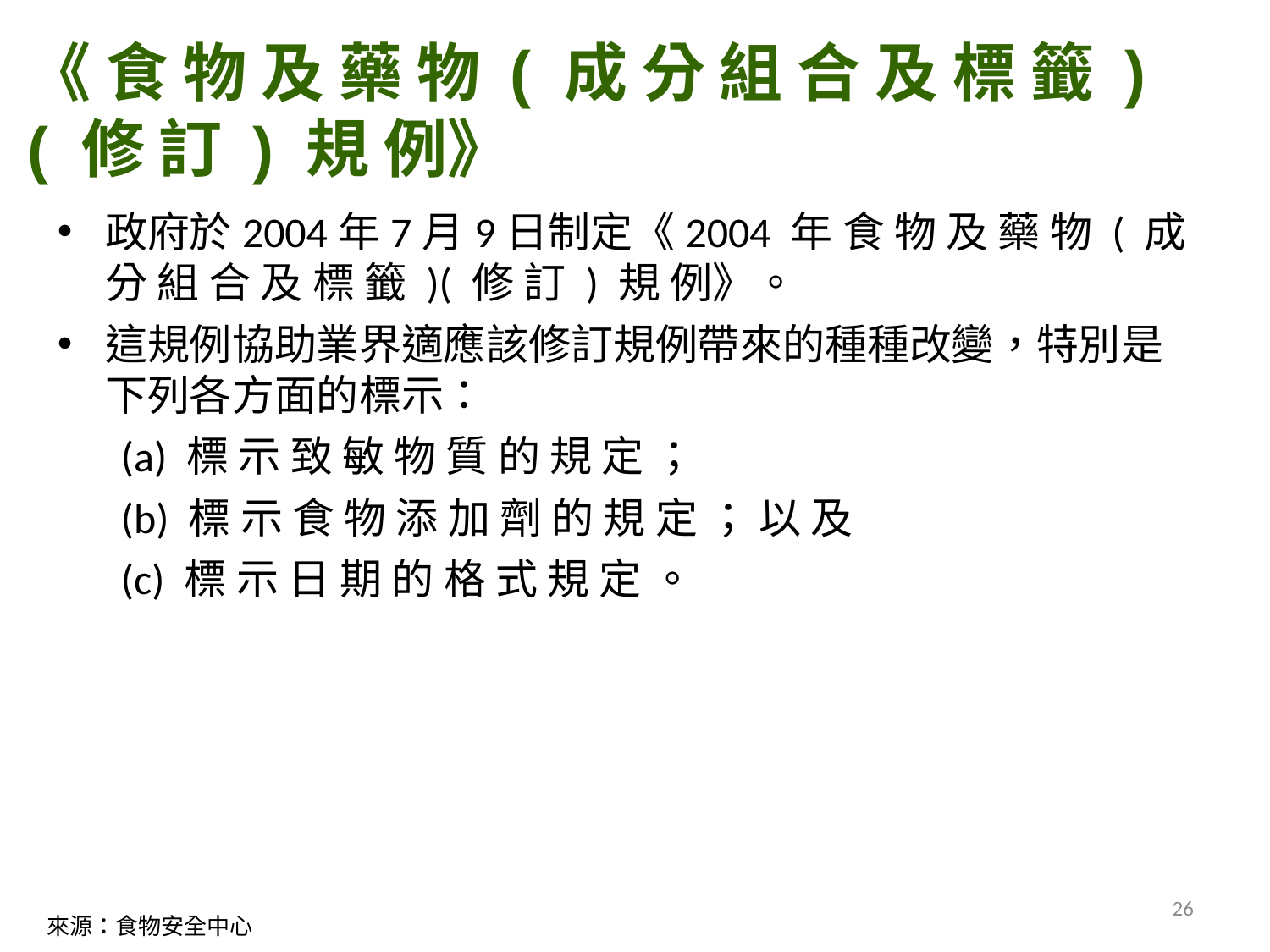

《 食 物 及 藥 物 ( 成 分 組 合 及 標 籤 ) ( 修 訂 ) 規 例》
政府於2004年7月9日制定《2004 年 食 物 及 藥 物 ( 成 分 組 合 及 標 籤 )( 修 訂 ) 規 例》。
這規例協助業界適應該修訂規例帶來的種種改變，特別是下列各方面的標示：
(a) 標 示 致 敏 物 質 的 規 定 ；
(b) 標 示 食 物 添 加 劑 的 規 定 ； 以 及
(c) 標 示 日 期 的 格 式 規 定 。

26
來源：食物安全中心